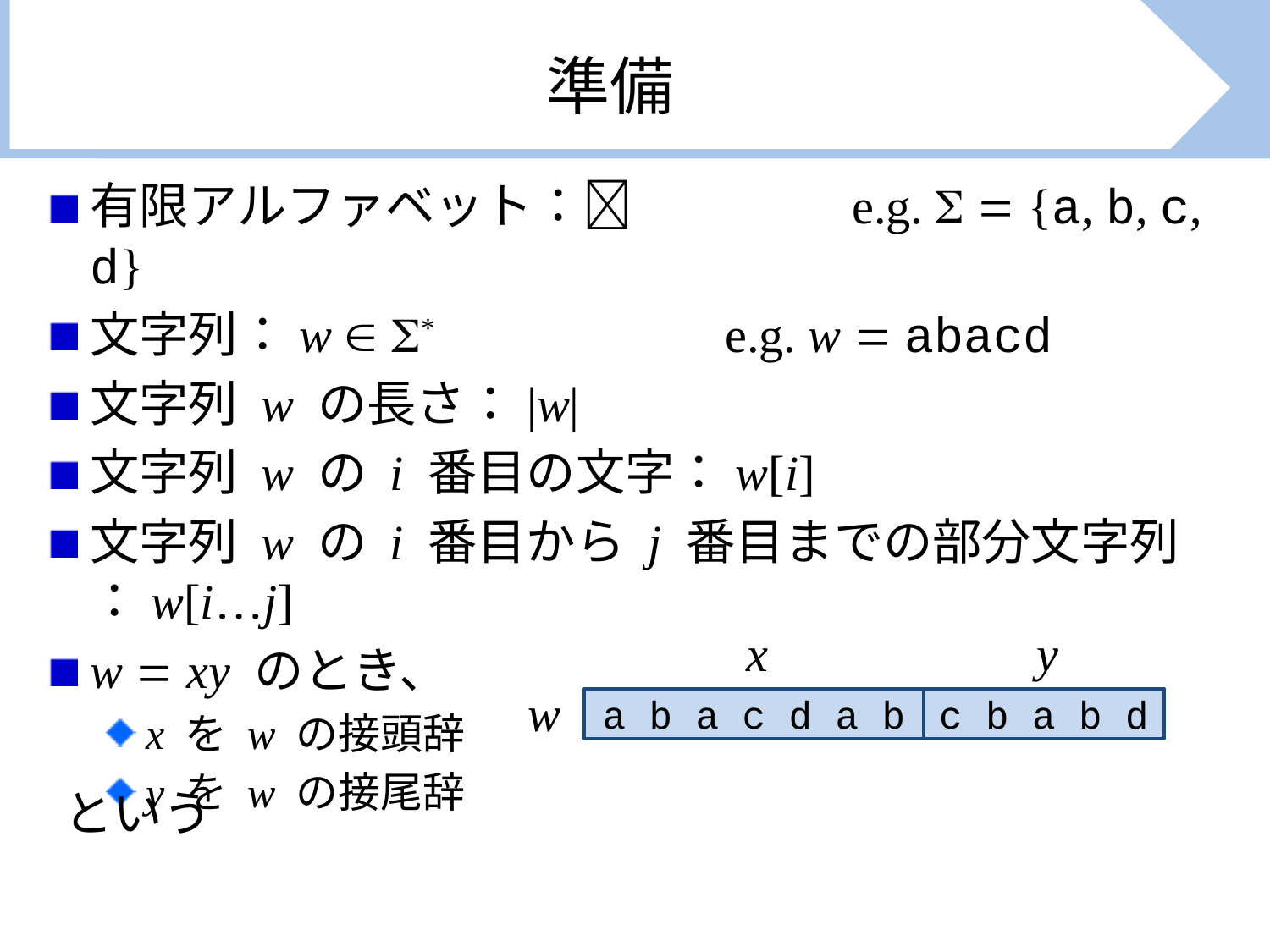

# 準備
有限アルファベット：Σ		e.g. Σ = {a, b, c, d}
文字列：w ∈ Σ*			e.g. w = abacd
文字列 w の長さ：|w|
文字列 w の i 番目の文字：w[i]
文字列 w の i 番目から j 番目までの部分文字列
：w[i…j]
w = xy のとき、
x を w の接頭辞
y を w の接尾辞
x
y
w
a b a c d a b
c b a b d
という